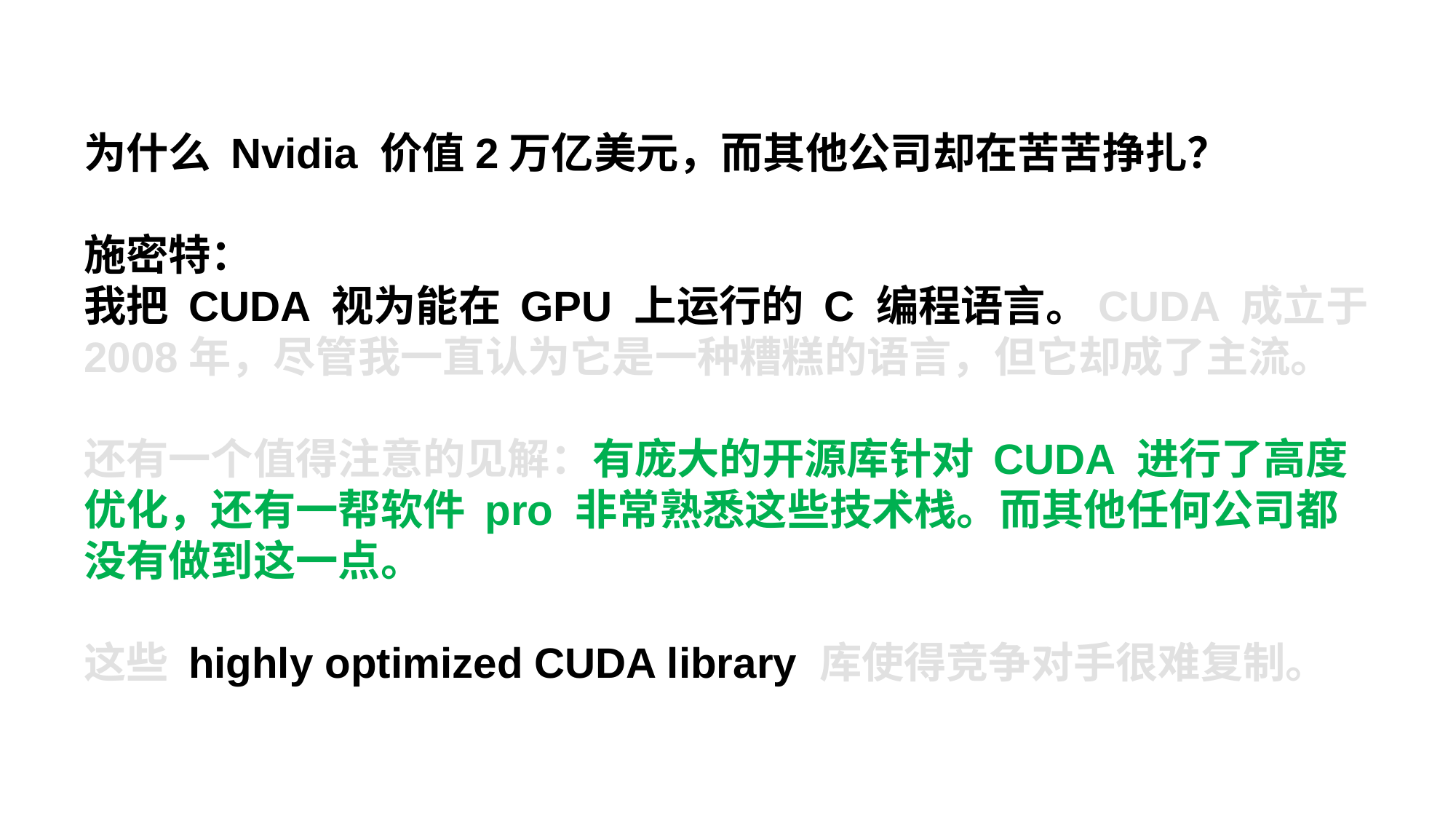

为什么 Nvidia 价值2万亿美元，而其他公司却在苦苦挣扎？

施密特：
我把 CUDA 视为能在 GPU 上运行的 C 编程语言。CUDA 成立于 2008年，尽管我一直认为它是一种糟糕的语言，但它却成了主流。

还有一个值得注意的见解：有庞大的开源库针对 CUDA 进行了高度优化，还有一帮软件 pro 非常熟悉这些技术栈。而其他任何公司都没有做到这一点。

这些 highly optimized CUDA library 库使得竞争对手很难复制。